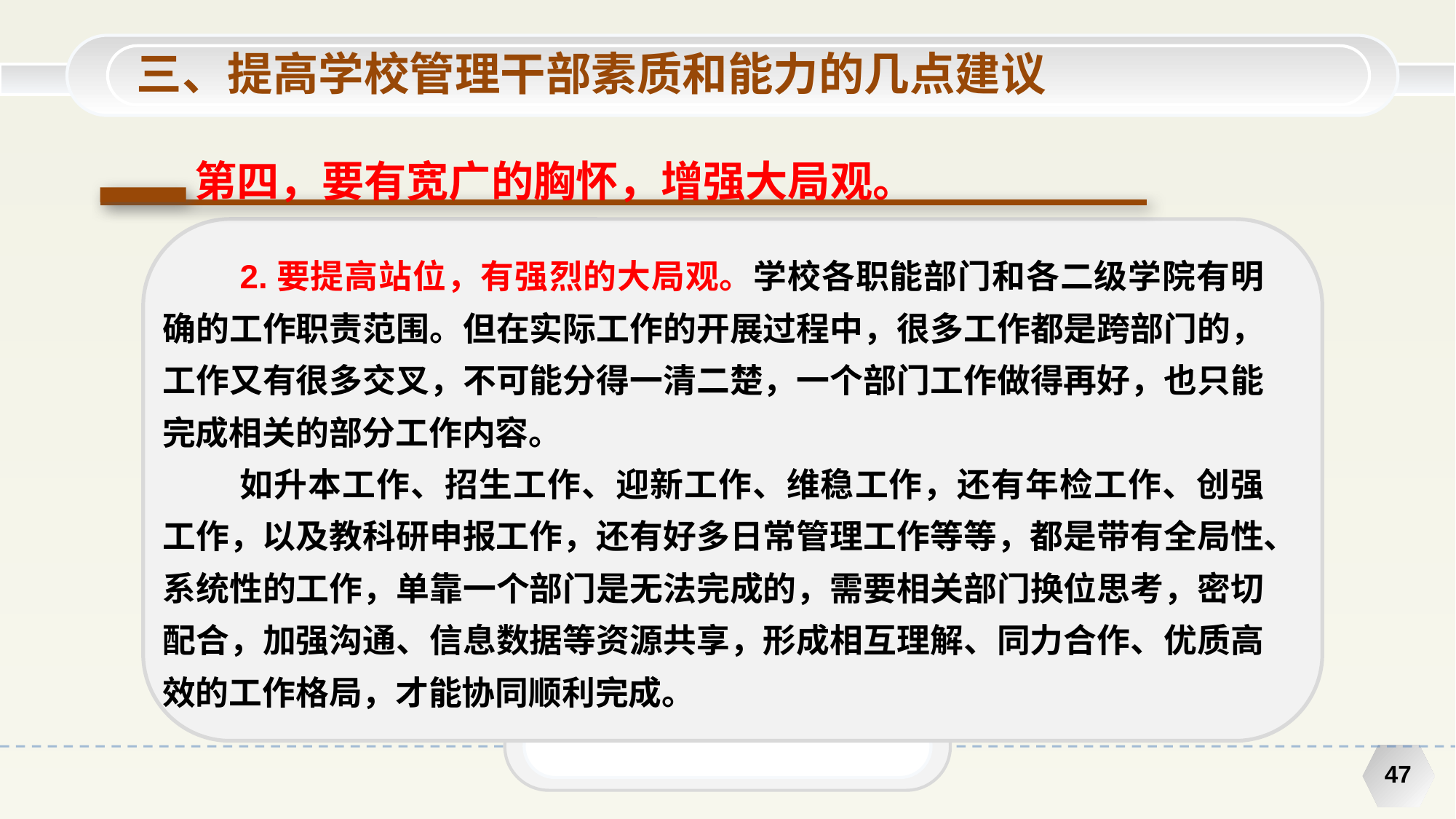

三、提高学校管理干部素质和能力的几点建议
第四，要有宽广的胸怀，增强大局观。

2.要提高站位，有强烈的大局观。学校各职能部门和各二级学院有明确的工作职责范围。但在实际工作的开展过程中，很多工作都是跨部门的，工作又有很多交叉，不可能分得一清二楚，一个部门工作做得再好，也只能完成相关的部分工作内容。
如升本工作、招生工作、迎新工作、维稳工作，还有年检工作、创强工作，以及教科研申报工作，还有好多日常管理工作等等，都是带有全局性、系统性的工作，单靠一个部门是无法完成的，需要相关部门换位思考，密切配合，加强沟通、信息数据等资源共享，形成相互理解、同力合作、优质高效的工作格局，才能协同顺利完成。